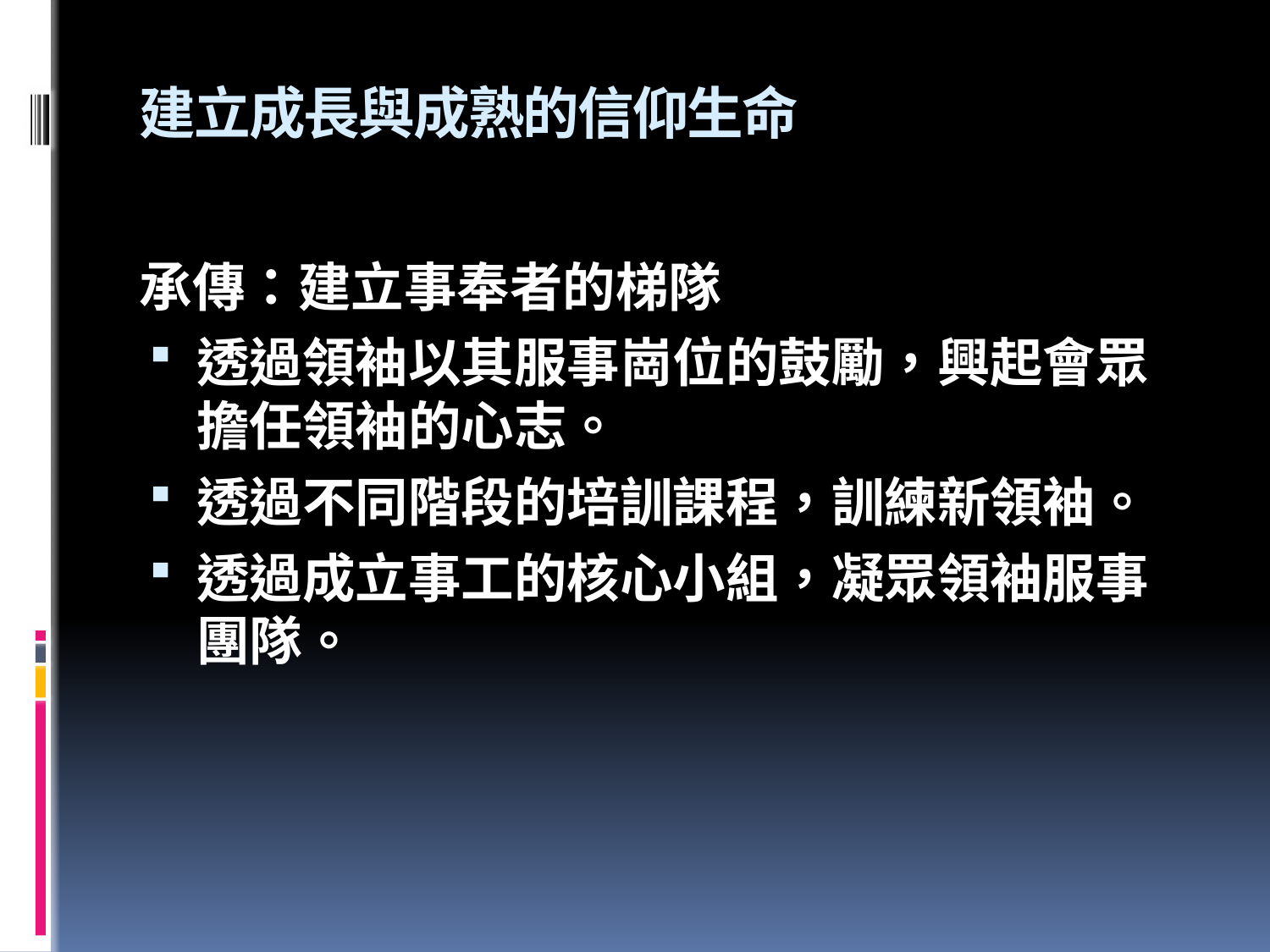

# 建立成長與成熟的信仰生命
承傳：建立事奉者的梯隊
透過領袖以其服事崗位的鼓勵，興起會眾擔任領袖的心志。
透過不同階段的培訓課程，訓練新領袖。
透過成立事工的核心小組，凝眾領袖服事團隊。